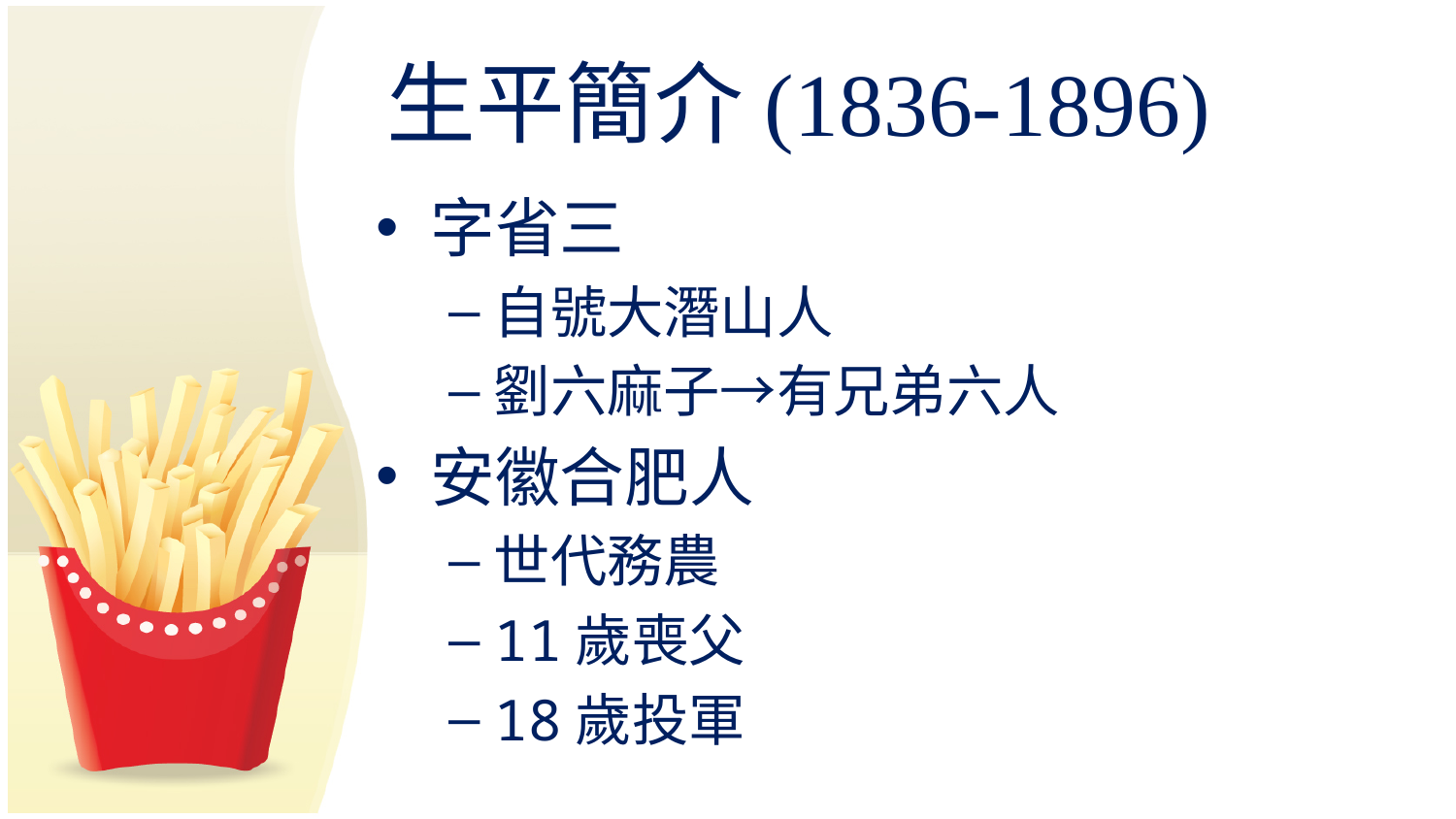

# 生平簡介(1836-1896)
字省三
自號大潛山人
劉六麻子→有兄弟六人
安徽合肥人
世代務農
11歲喪父
18歲投軍